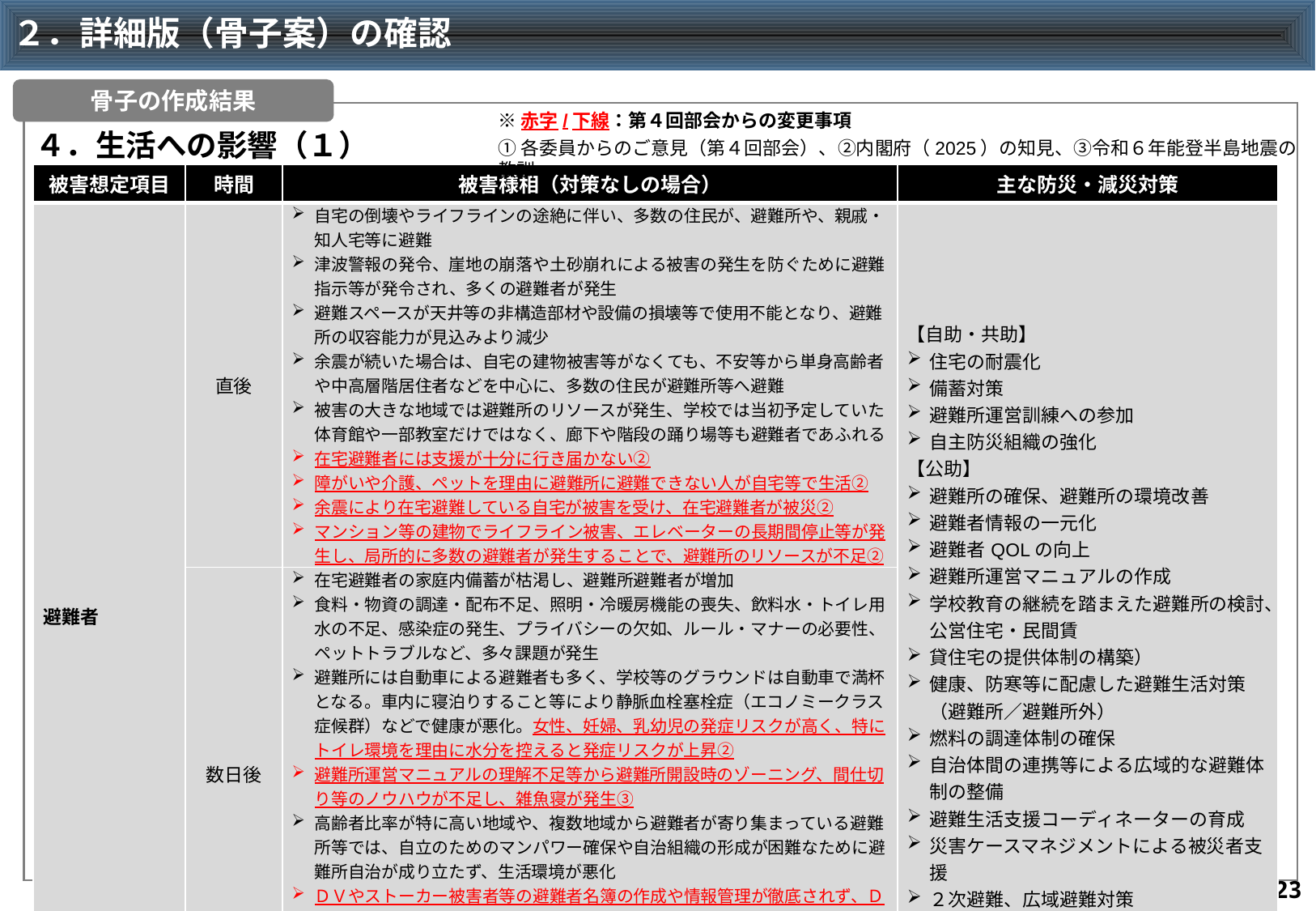

# ２．詳細版（骨子案）の確認
骨子の作成結果
※赤字/下線：第４回部会からの変更事項
４．生活への影響（１）
①各委員からのご意見（第４回部会）、②内閣府（2025）の知見、③令和６年能登半島地震の教訓
| 被害想定項目 | 時間 | 被害様相（対策なしの場合） | 主な防災・減災対策 |
| --- | --- | --- | --- |
| 避難者 | 直後 | 自宅の倒壊やライフラインの途絶に伴い、多数の住民が、避難所や、親戚・知人宅等に避難 津波警報の発令、崖地の崩落や土砂崩れによる被害の発生を防ぐために避難指示等が発令され、多くの避難者が発生 避難スペースが天井等の非構造部材や設備の損壊等で使用不能となり、避難所の収容能力が見込みより減少 余震が続いた場合は、自宅の建物被害等がなくても、不安等から単身高齢者や中高層階居住者などを中心に、多数の住民が避難所等へ避難 被害の大きな地域では避難所のリソースが発生、学校では当初予定していた体育館や一部教室だけではなく、廊下や階段の踊り場等も避難者であふれる 在宅避難者には支援が十分に行き届かない② 障がいや介護、ペットを理由に避難所に避難できない人が自宅等で生活② 余震により在宅避難している自宅が被害を受け、在宅避難者が被災② マンション等の建物でライフライン被害、エレベーターの長期間停止等が発生し、局所的に多数の避難者が発生することで、避難所のリソースが不足② | 【自助・共助】 住宅の耐震化 備蓄対策 避難所運営訓練への参加 自主防災組織の強化 【公助】 避難所の確保、避難所の環境改善 避難者情報の一元化 避難者QOLの向上 避難所運営マニュアルの作成 学校教育の継続を踏まえた避難所の検討、公営住宅・民間賃 貸住宅の提供体制の構築） 健康、防寒等に配慮した避難生活対策（避難所／避難所外） 燃料の調達体制の確保 自治体間の連携等による広域的な避難体制の整備 避難生活支援コーディネーターの育成 災害ケースマネジメントによる被災者支援 ２次避難、広域避難対策 |
|  | 数日後 | 在宅避難者の家庭内備蓄が枯渇し、避難所避難者が増加 食料・物資の調達・配布不足、照明・冷暖房機能の喪失、飲料水・トイレ用水の不足、感染症の発生、プライバシーの欠如、ルール・マナーの必要性、ペットトラブルなど、多々課題が発生 避難所には自動車による避難者も多く、学校等のグラウンドは自動車で満杯となる。車内に寝泊りすること等により静脈血栓塞栓症（エコノミークラス症候群）などで健康が悪化。女性、妊婦、乳幼児の発症リスクが高く、特にトイレ環境を理由に水分を控えると発症リスクが上昇② 避難所運営マニュアルの理解不足等から避難所開設時のゾーニング、間仕切り等のノウハウが不足し、雑魚寝が発生③ 高齢者比率が特に高い地域や、複数地域から避難者が寄り集まっている避難所等では、自立のためのマンパワー確保や自治組織の形成が困難なために避難所自治が成り立たず、生活環境が悪化 ＤＶやストーカー被害者等の避難者名簿の作成や情報管理が徹底されず、ＤＶや性暴力事案が発生② 避難者登録ができておらず、適切な支援が受けられない避難者が発生② 避難所の運営に女性が参画できず、女性のニーズが理解されず② |  |
|  | １か月後 | 避難所となっている学校では授業再開に支障 広域避難者が被災地に戻らず、地域の復興の担い手が不在② |  |
23